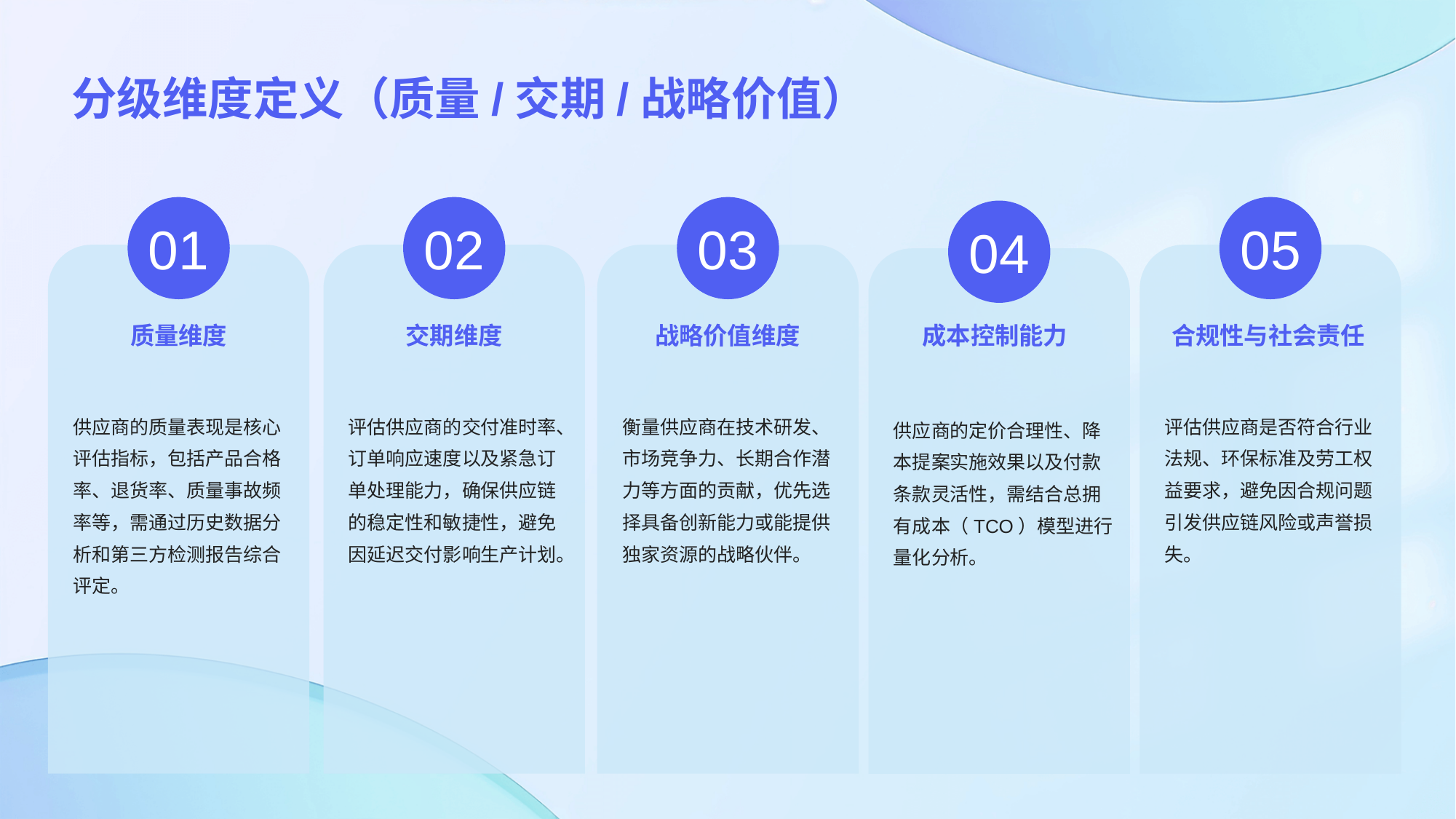

分级维度定义（质量/交期/战略价值）

01
02
03
05
04

质量维度
交期维度
战略价值维度
成本控制能力
合规性与社会责任
供应商的质量表现是核心评估指标，包括产品合格率、退货率、质量事故频率等，需通过历史数据分析和第三方检测报告综合评定。
评估供应商的交付准时率、订单响应速度以及紧急订单处理能力，确保供应链的稳定性和敏捷性，避免因延迟交付影响生产计划。
衡量供应商在技术研发、市场竞争力、长期合作潜力等方面的贡献，优先选择具备创新能力或能提供独家资源的战略伙伴。
评估供应商是否符合行业法规、环保标准及劳工权益要求，避免因合规问题引发供应链风险或声誉损失。
供应商的定价合理性、降本提案实施效果以及付款条款灵活性，需结合总拥有成本（TCO）模型进行量化分析。